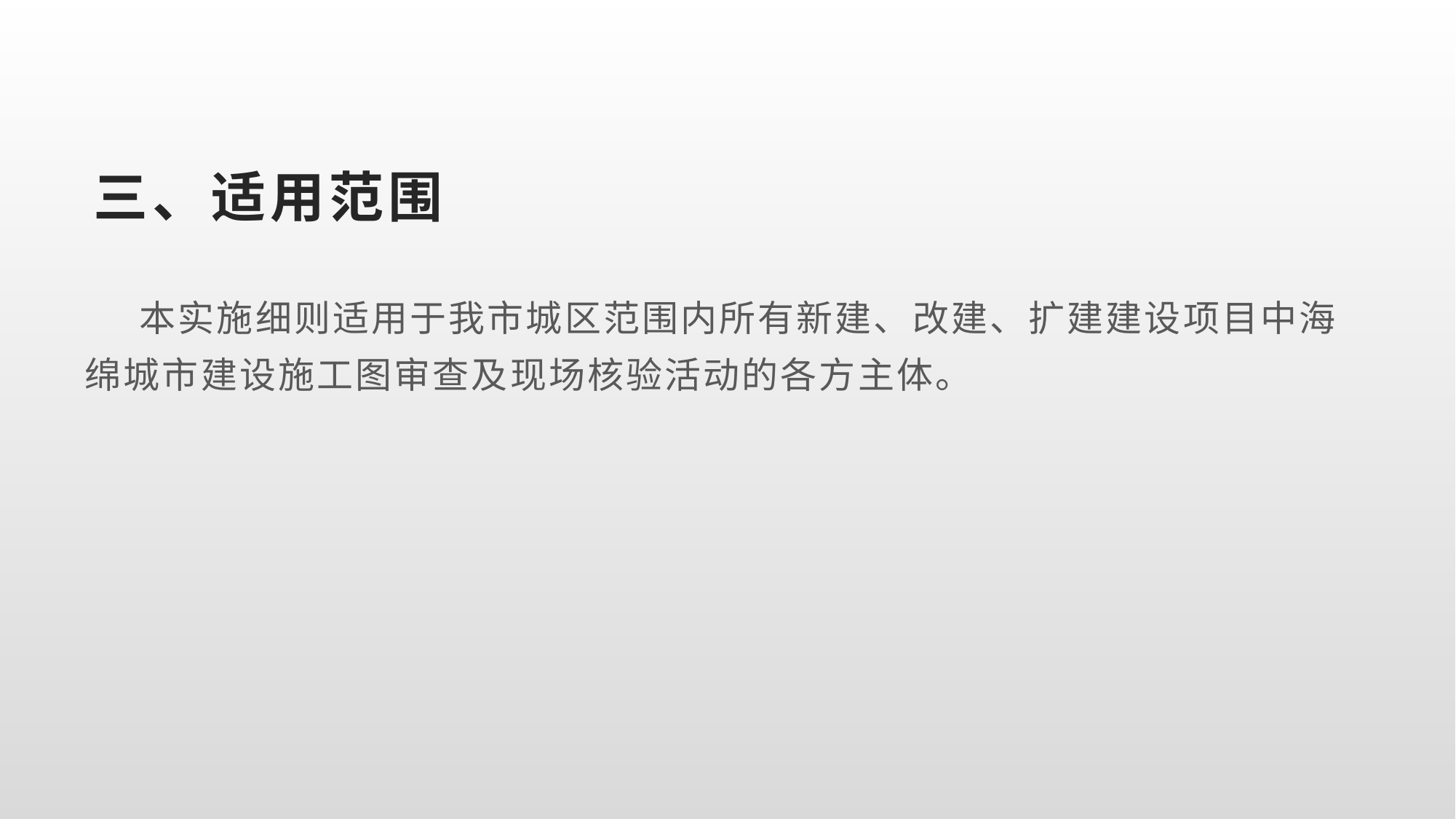

# 三、适用范围
本实施细则适用于我市城区范围内所有新建、改建、扩建建设项目中海绵城市建设施工图审查及现场核验活动的各方主体。